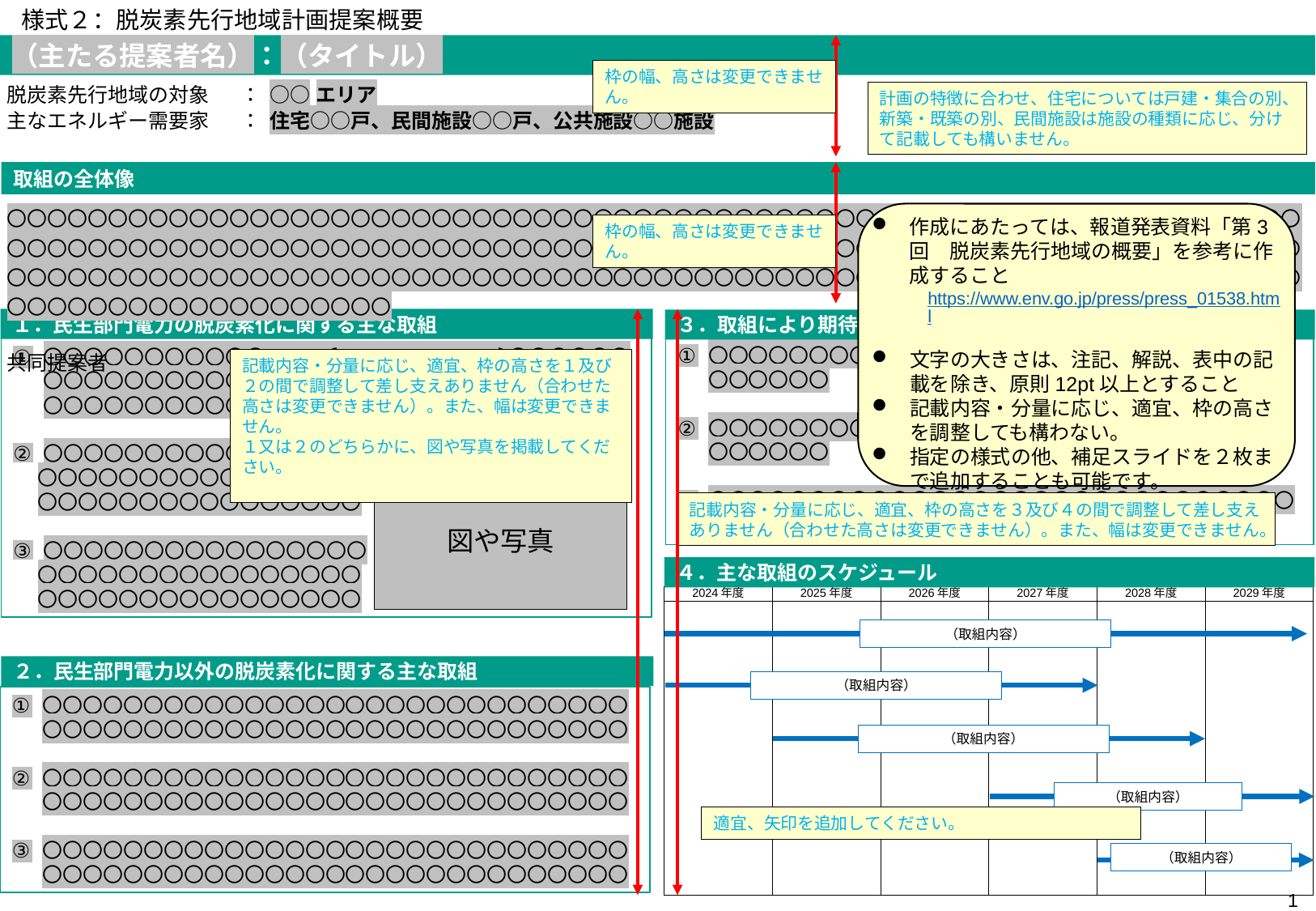

様式２：脱炭素先行地域計画提案概要
（主たる提案者名）：（タイトル）
枠の幅、高さは変更できません。
| 脱炭素先行地域の対象 | ： | ○○エリア |
| --- | --- | --- |
| 主なエネルギー需要家 | ： | 住宅○○戸、民間施設○○戸、公共施設○○施設 |
| 共同提案者 | ： | ○○○、○○○、○○○ |
計画の特徴に合わせ、住宅については戸建・集合の別、新築・既築の別、民間施設は施設の種類に応じ、分けて記載しても構いません。
取組の全体像
| 〇〇〇〇〇〇〇〇〇〇〇〇〇〇〇〇〇〇〇〇〇〇〇〇〇〇〇〇〇〇〇〇〇〇〇〇〇〇〇〇〇〇〇〇〇〇〇〇〇〇〇〇〇〇〇〇〇〇〇〇〇〇〇〇〇〇〇〇〇〇〇〇〇〇〇〇〇〇〇〇〇〇〇〇〇〇〇〇〇〇〇〇〇〇〇〇〇〇〇〇〇〇〇〇〇〇〇〇〇〇〇〇〇〇〇〇〇〇〇〇〇〇〇〇〇〇〇〇〇〇〇〇〇〇〇〇〇〇〇〇〇〇〇〇〇〇〇〇〇〇〇〇〇〇〇〇〇〇〇〇〇〇〇〇〇〇〇〇〇〇〇〇〇〇〇〇〇〇〇〇〇〇〇〇〇〇〇〇〇〇〇〇〇〇〇〇〇〇〇〇〇〇〇〇〇〇〇〇〇〇〇 |
| --- |
作成にあたっては、報道発表資料「第3回　脱炭素先行地域の概要」を参考に作成すること
https://www.env.go.jp/press/press_01538.html

文字の大きさは、注記、解説、表中の記載を除き、原則12pt以上とすること
記載内容・分量に応じ、適宜、枠の高さを調整しても構わない。
指定の様式の他、補足スライドを２枚まで追加することも可能です。
枠の幅、高さは変更できません。
１．民生部門電力の脱炭素化に関する主な取組
３．取組により期待される主な効果
〇〇〇〇〇〇〇〇〇〇〇〇〇〇〇〇〇〇〇〇〇〇〇〇〇〇〇〇〇〇〇〇〇〇〇

〇〇〇〇〇〇〇〇〇〇〇〇〇〇〇〇〇〇〇〇〇〇〇〇〇〇〇〇〇〇〇〇〇〇〇

〇〇〇〇〇〇〇〇〇〇〇〇〇〇〇〇〇〇〇〇〇〇〇〇〇〇〇〇〇〇〇〇〇〇〇
〇〇〇〇〇〇〇〇〇〇〇〇〇〇〇〇〇〇〇〇〇〇〇〇〇〇〇〇〇〇〇〇〇〇〇〇〇〇〇〇〇〇〇〇〇〇〇〇〇〇〇〇〇〇〇〇〇〇〇〇〇〇〇〇〇〇〇〇〇〇〇〇〇〇〇〇〇〇〇〇〇〇〇

〇〇〇〇〇〇〇〇〇〇〇〇〇〇〇〇
　 〇〇〇〇〇〇〇〇〇〇〇〇〇〇〇〇
　 〇〇〇〇〇〇〇〇〇〇〇〇〇〇〇〇

〇〇〇〇〇〇〇〇〇〇〇〇〇〇〇〇
　 〇〇〇〇〇〇〇〇〇〇〇〇〇〇〇〇
　 〇〇〇〇〇〇〇〇〇〇〇〇〇〇〇〇
記載内容・分量に応じ、適宜、枠の高さを１及び２の間で調整して差し支えありません（合わせた高さは変更できません）。また、幅は変更できません。
１又は２のどちらかに、図や写真を掲載してください。

図や写真
記載内容・分量に応じ、適宜、枠の高さを３及び４の間で調整して差し支えありません（合わせた高さは変更できません）。また、幅は変更できません。
４．主な取組のスケジュール
| 2024年度 | 2025年度 | 2026年度 | 2027年度 | 2028年度 | 2029年度 |
| --- | --- | --- | --- | --- | --- |
|  |  |  |  |  |  |
（取組内容）
２．民生部門電力以外の脱炭素化に関する主な取組
（取組内容）
〇〇〇〇〇〇〇〇〇〇〇〇〇〇〇〇〇〇〇〇〇〇〇〇〇〇〇〇〇〇〇〇〇〇〇〇〇〇〇〇〇〇〇〇〇〇〇〇〇〇〇〇〇〇〇〇〇〇

〇〇〇〇〇〇〇〇〇〇〇〇〇〇〇〇〇〇〇〇〇〇〇〇〇〇〇〇〇〇〇〇〇〇〇〇〇〇〇〇〇〇〇〇〇〇〇〇〇〇〇〇〇〇〇〇〇〇

〇〇〇〇〇〇〇〇〇〇〇〇〇〇〇〇〇〇〇〇〇〇〇〇〇〇〇〇〇〇〇〇〇〇〇〇〇〇〇〇〇〇〇〇〇〇〇〇〇〇〇〇〇〇〇〇〇〇
（取組内容）
（取組内容）
適宜、矢印を追加してください。
（取組内容）